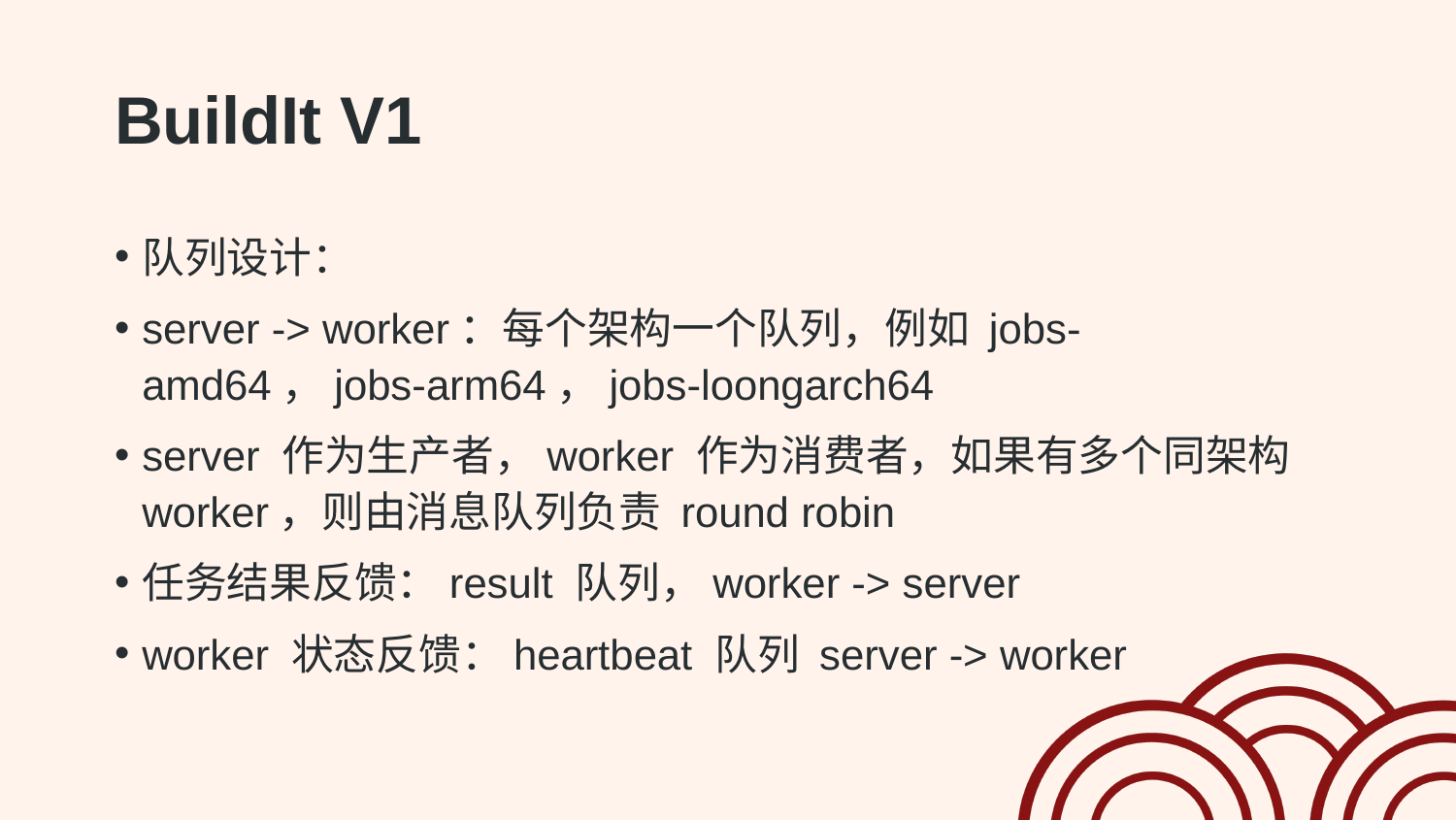

# BuildIt V1
队列设计：
server -> worker：每个架构一个队列，例如 jobs-amd64，jobs-arm64，jobs-loongarch64
server 作为生产者，worker 作为消费者，如果有多个同架构 worker，则由消息队列负责 round robin
任务结果反馈：result 队列，worker -> server
worker 状态反馈：heartbeat 队列 server -> worker